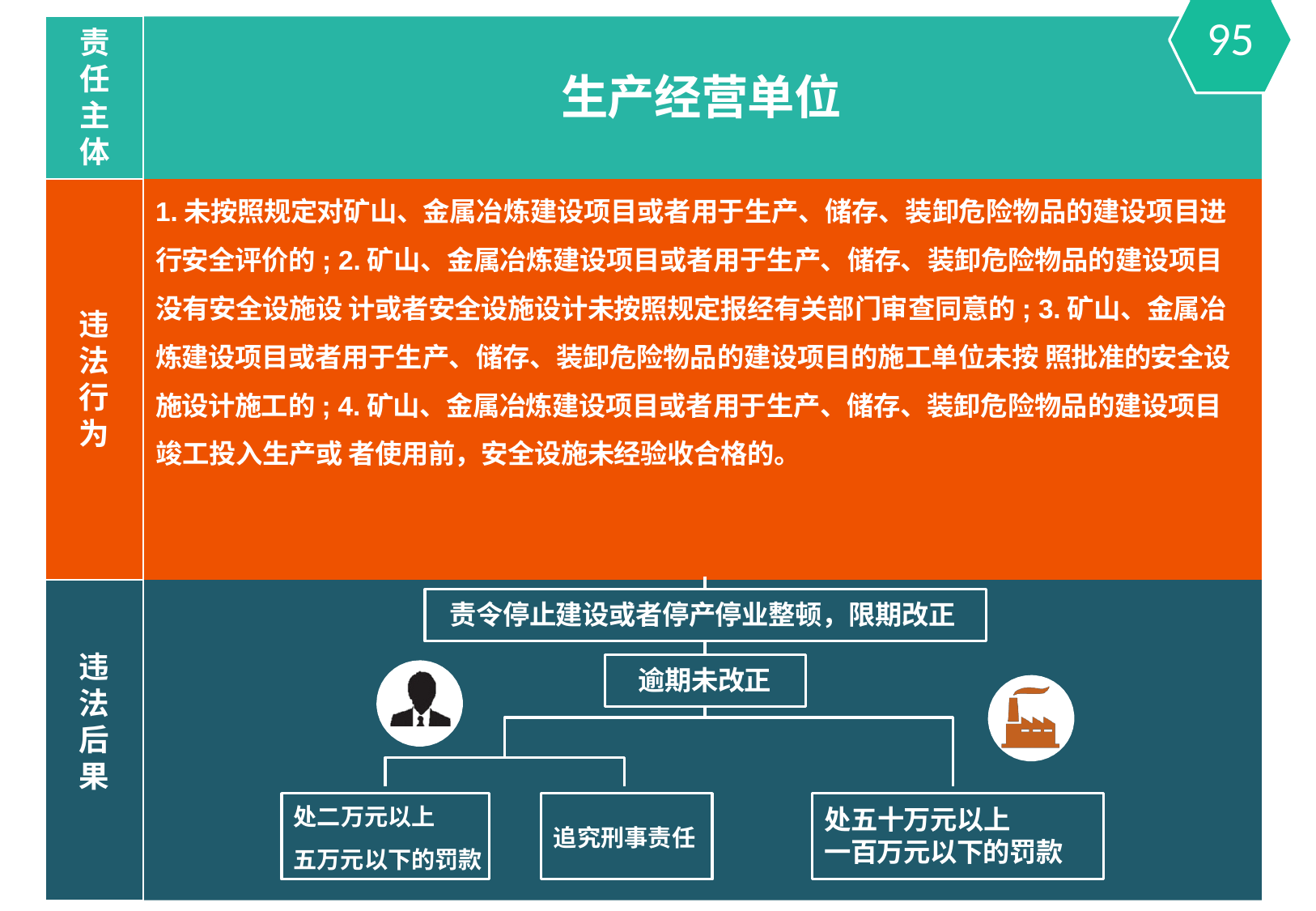

95

责 任 主 体
生产经营单位
1.未按照规定对矿山、金属冶炼建设项目或者用于生产、储存、装卸危险物品的建设项目进 行安全评价的; 2.矿山、金属冶炼建设项目或者用于生产、储存、装卸危险物品的建设项目没有安全设施设 计或者安全设施设计未按照规定报经有关部门审查同意的; 3.矿山、金属冶炼建设项目或者用于生产、储存、装卸危险物品的建设项目的施工单位未按 照批准的安全设施设计施工的; 4.矿山、金属冶炼建设项目或者用于生产、储存、装卸危险物品的建设项目竣工投入生产或 者使用前，安全设施未经验收合格的。

违 法 行 为

责令停止建设或者停产停业整顿，限期改正

违 法 后 果

逾期未改正

处二万元以上
五万元以下的罚款
处五十万元以上
一百万元以下的罚款
追究刑事责任